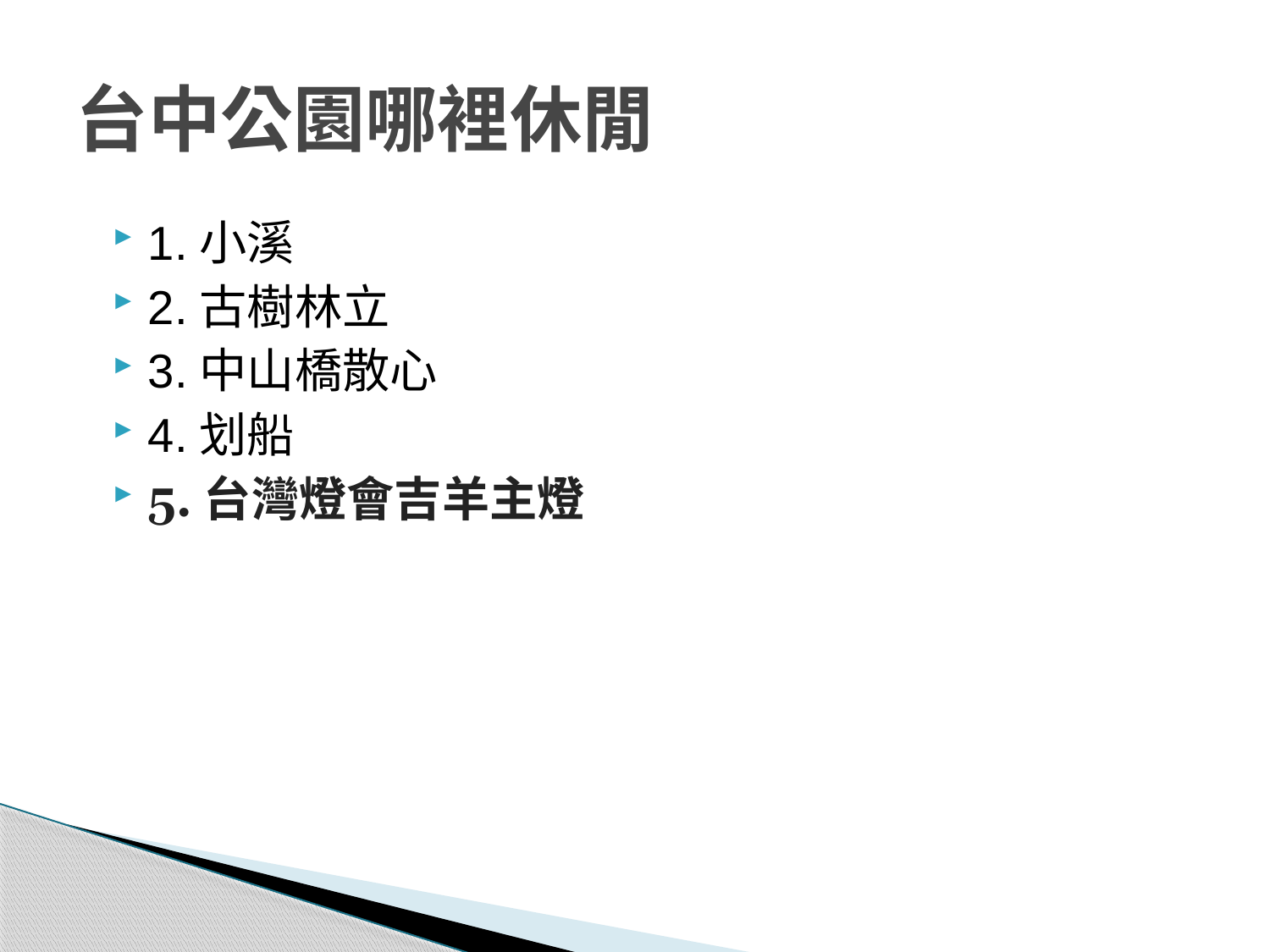

# 台中公園哪裡休閒
1.小溪
2.古樹林立
3.中山橋散心
4.划船
5.台灣燈會吉羊主燈